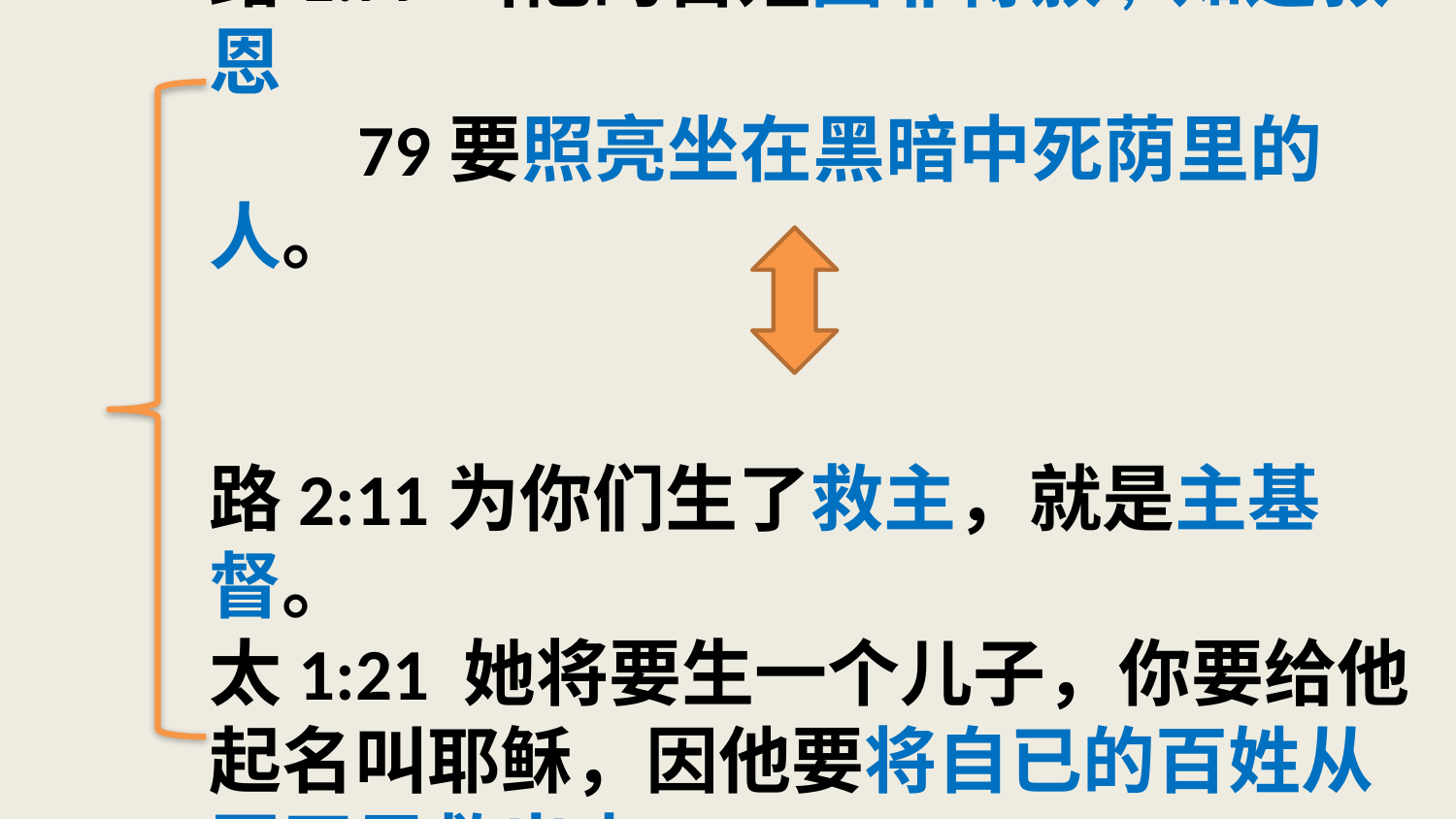

# 路1:77叫他的百姓因罪得赦, 知道救恩 79要照亮坐在黑暗中死荫里的人。 路2:11为你们生了救主，就是主基督。 太1:21 她将要生一个儿子，你要给他起名叫耶稣，因他要将自已的百姓从罪恶里救出来。